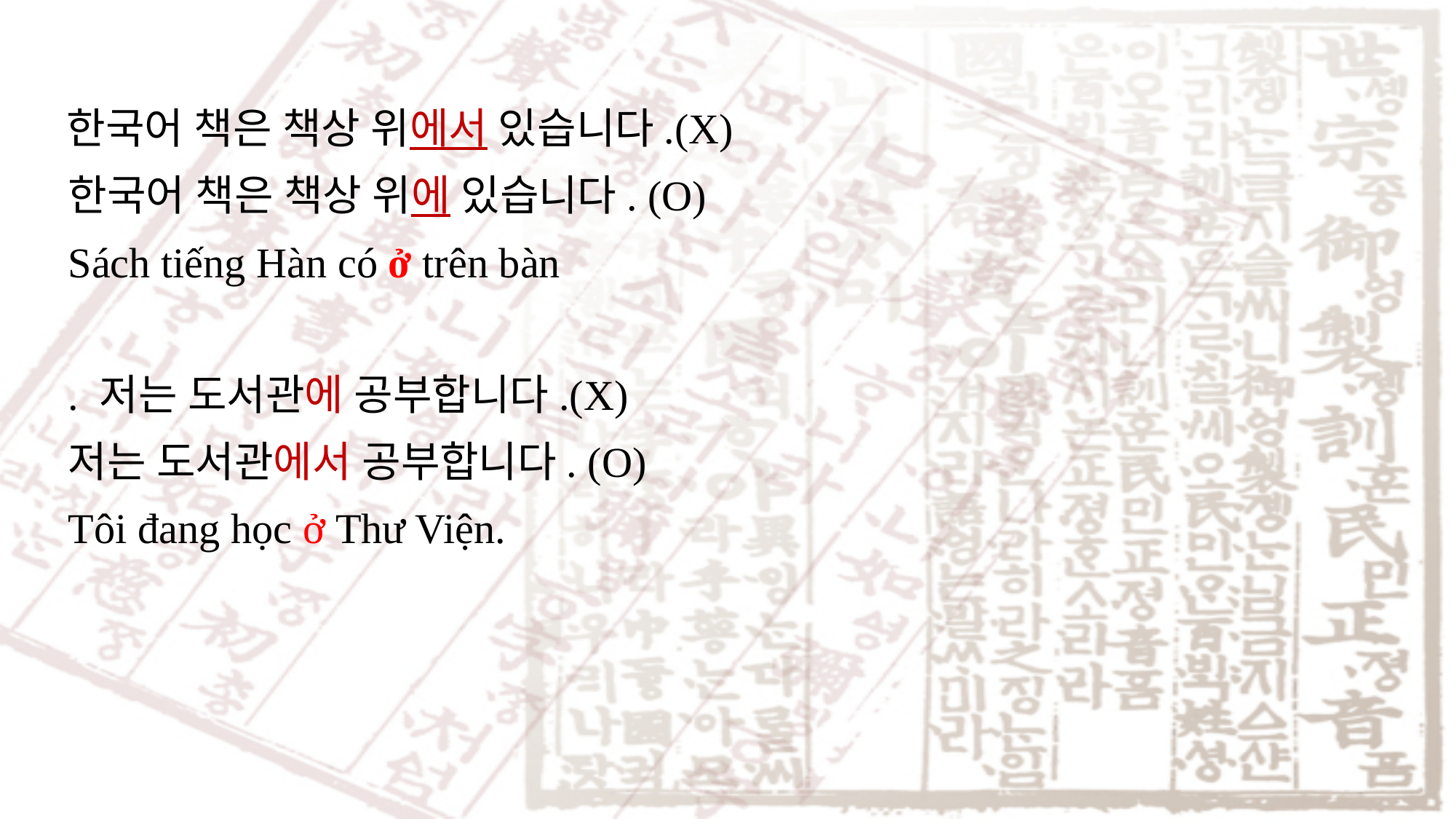

한국어 책은 책상 위에서 있습니다.(X)
한국어 책은 책상 위에 있습니다. (O)
Sách tiếng Hàn có ở trên bàn

. 저는 도서관에 공부합니다.(X)
저는 도서관에서 공부합니다. (O)
Tôi đang học ở Thư Viện.